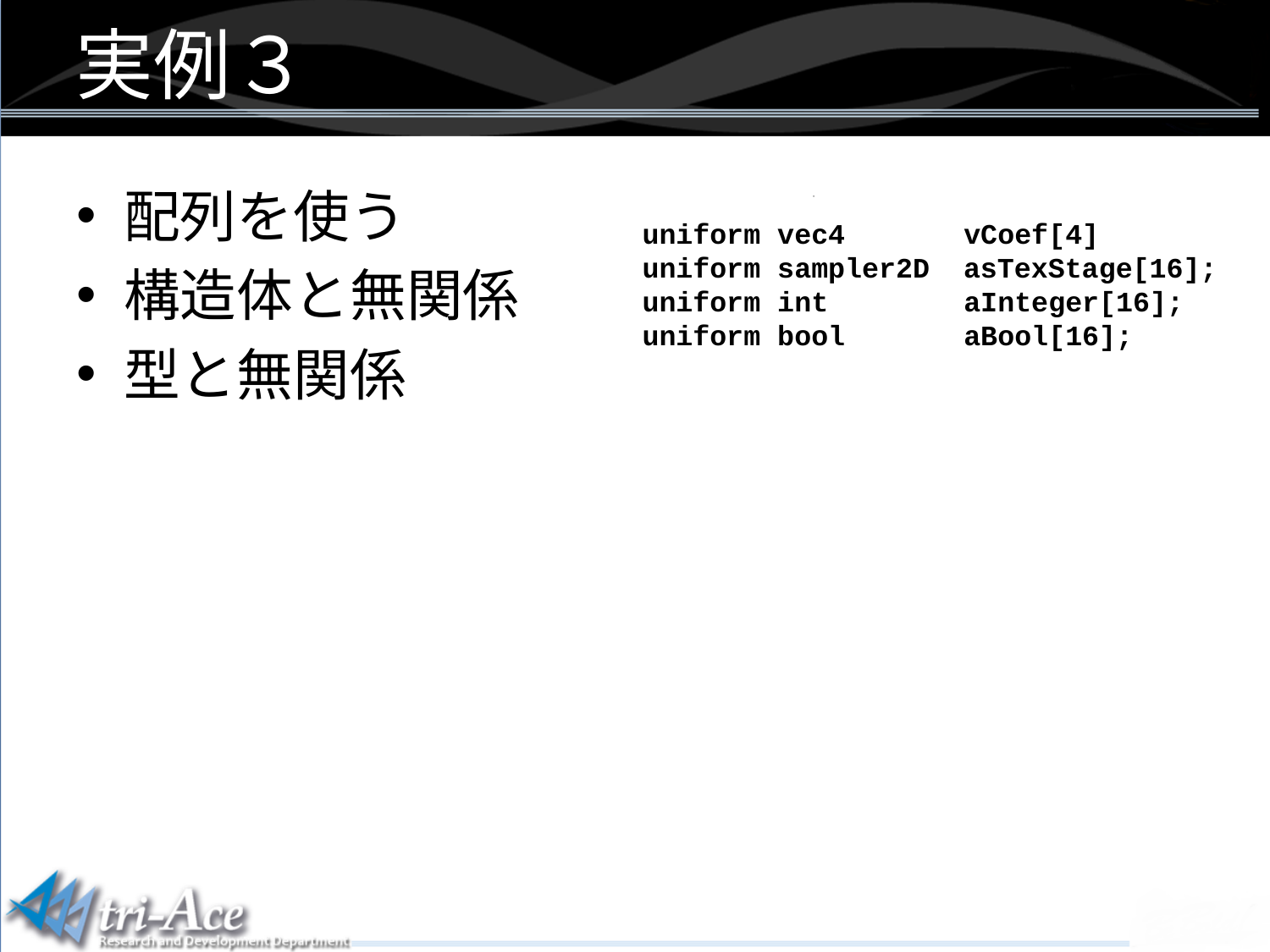

実例３
配列を使う
構造体と無関係
型と無関係
uniform vec4 	    vCoef[4]
uniform sampler2D  asTexStage[16];
uniform int 	    aInteger[16];
uniform bool 	    aBool[16];